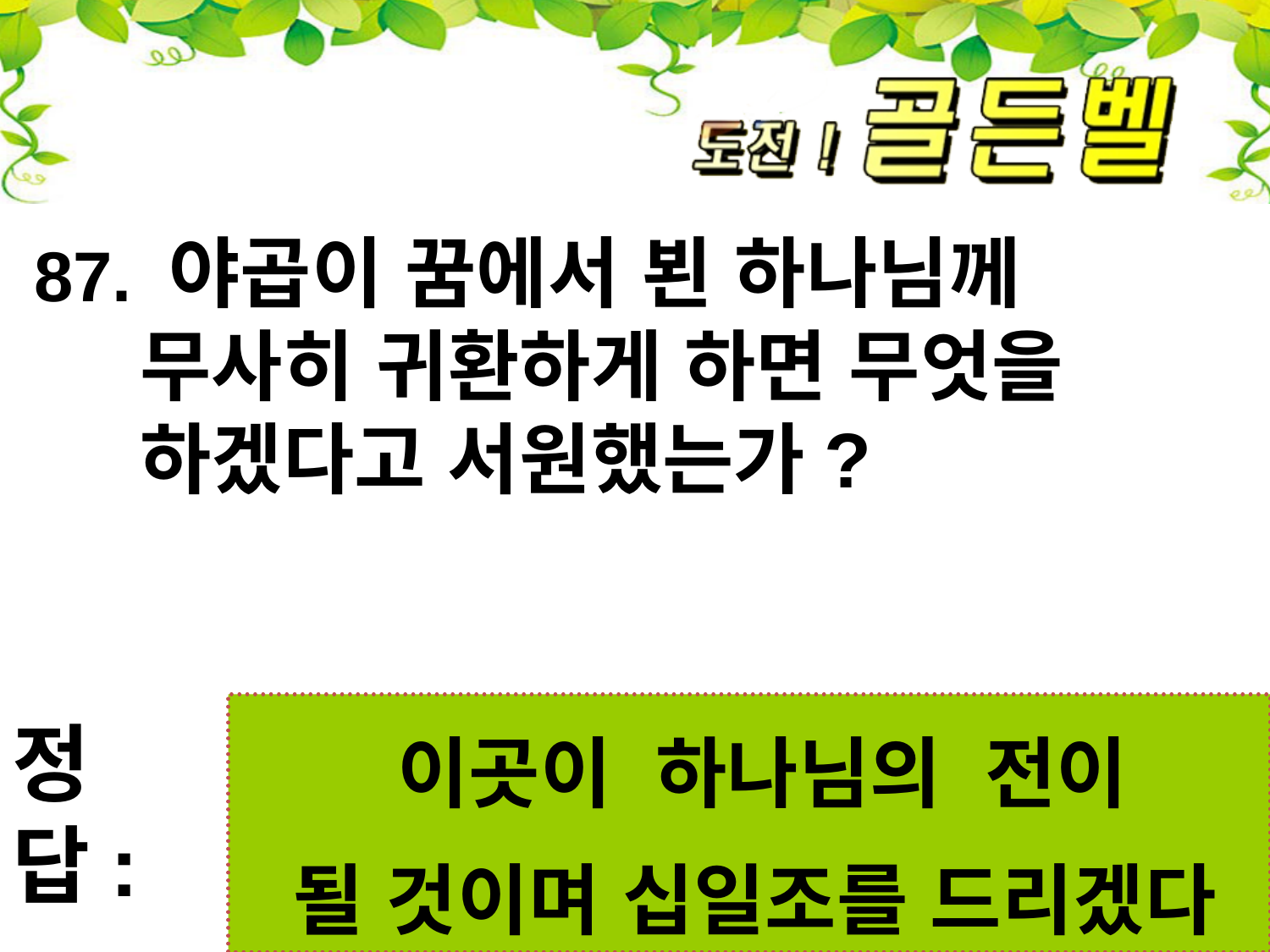

87. 야곱이 꿈에서 뵌 하나님께
     무사히 귀환하게 하면 무엇을
     하겠다고 서원했는가?
 이곳이  하나님의  전이
 될 것이며 십일조를 드리겠다
정답: